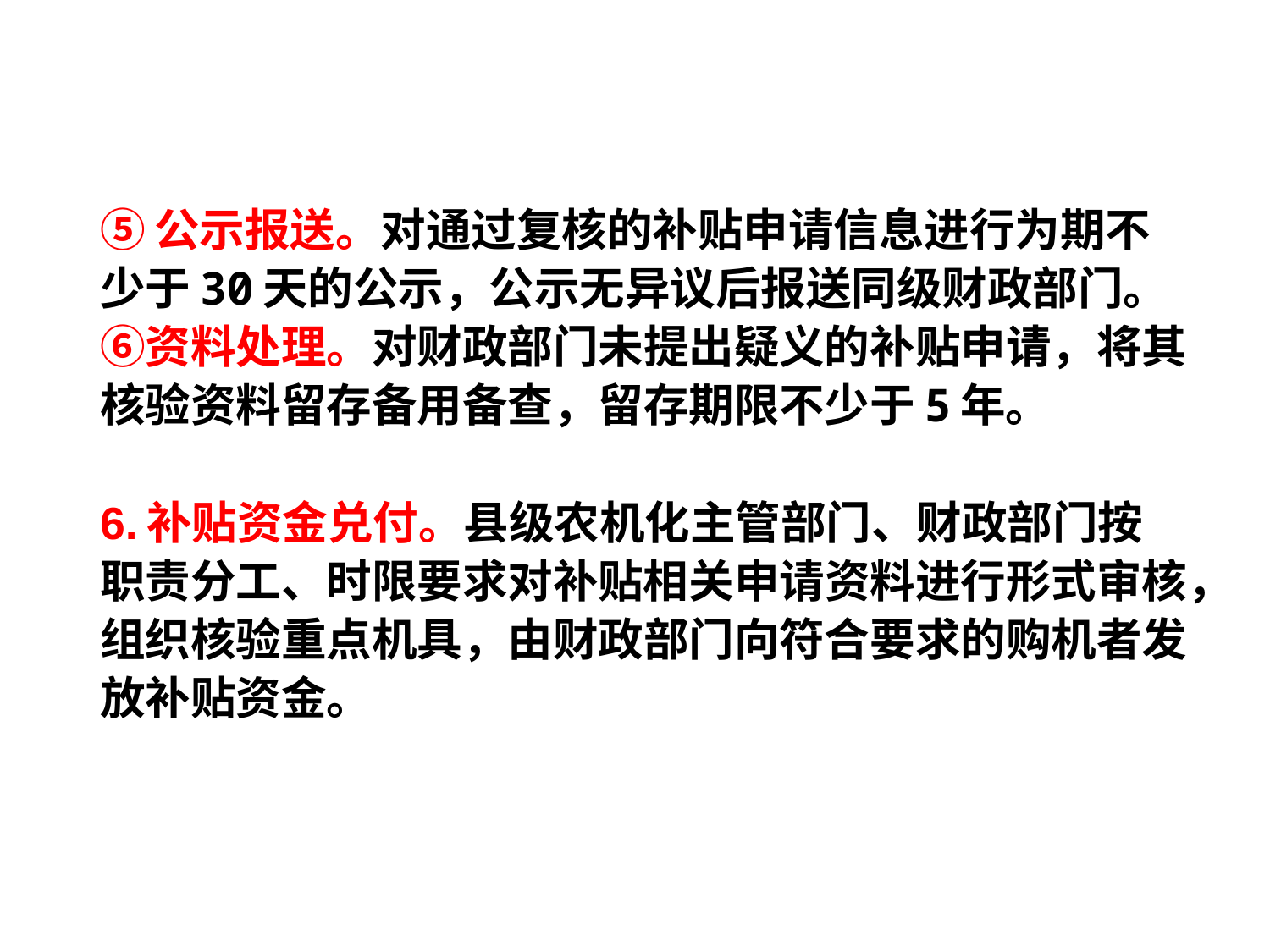

# ⑤公示报送。对通过复核的补贴申请信息进行为期不少于30天的公示，公示无异议后报送同级财政部门。 ⑥资料处理。对财政部门未提出疑义的补贴申请，将其核验资料留存备用备查，留存期限不少于5年。 6.补贴资金兑付。县级农机化主管部门、财政部门按职责分工、时限要求对补贴相关申请资料进行形式审核，组织核验重点机具，由财政部门向符合要求的购机者发放补贴资金。